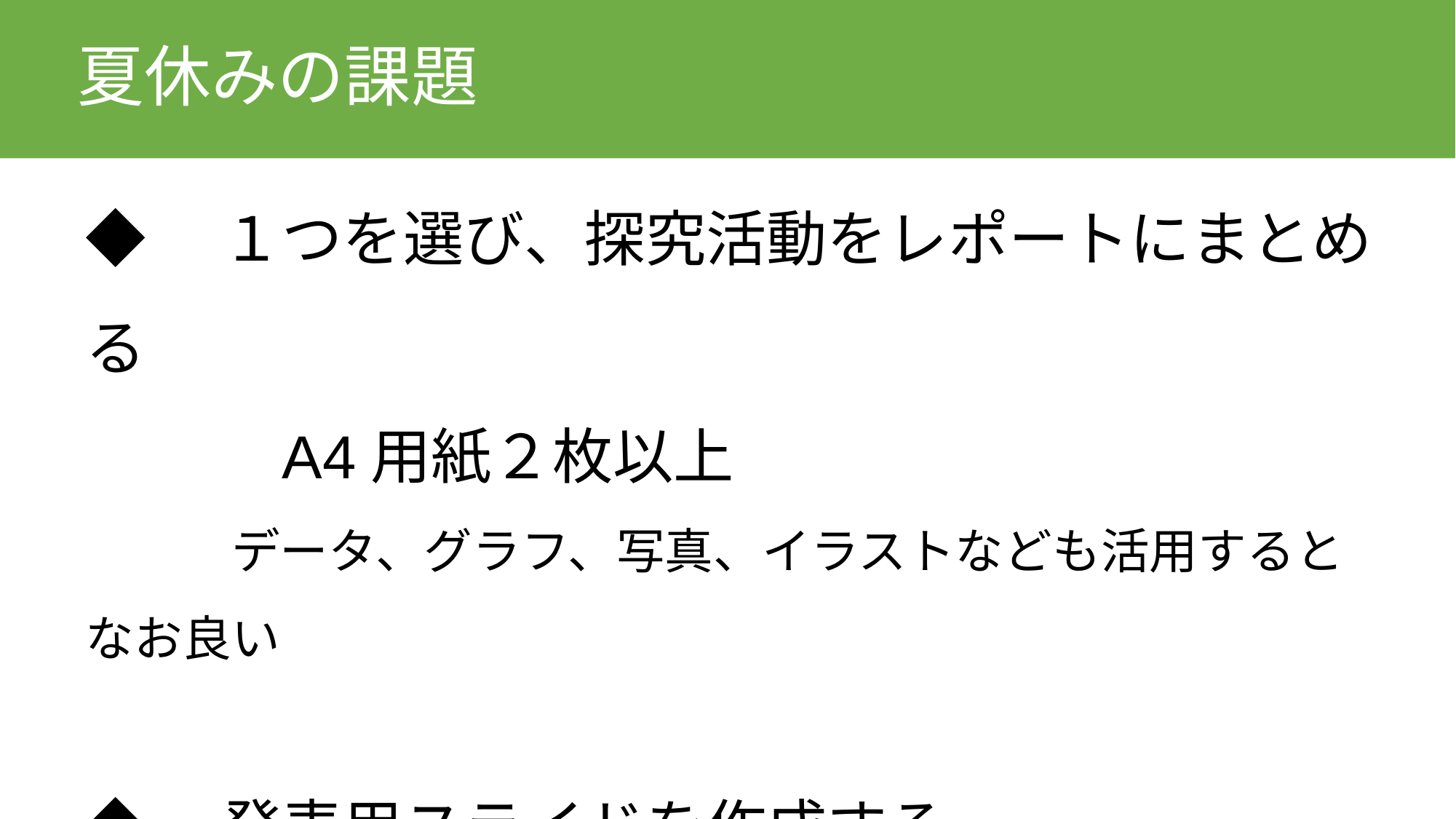

# 夏休みの課題
◆　１つを選び、探究活動をレポートにまとめる
　　　A4用紙２枚以上
　　　データ、グラフ、写真、イラストなども活用するとなお良い

◆　発表用スライドを作成する
　　　スライドは5枚以上